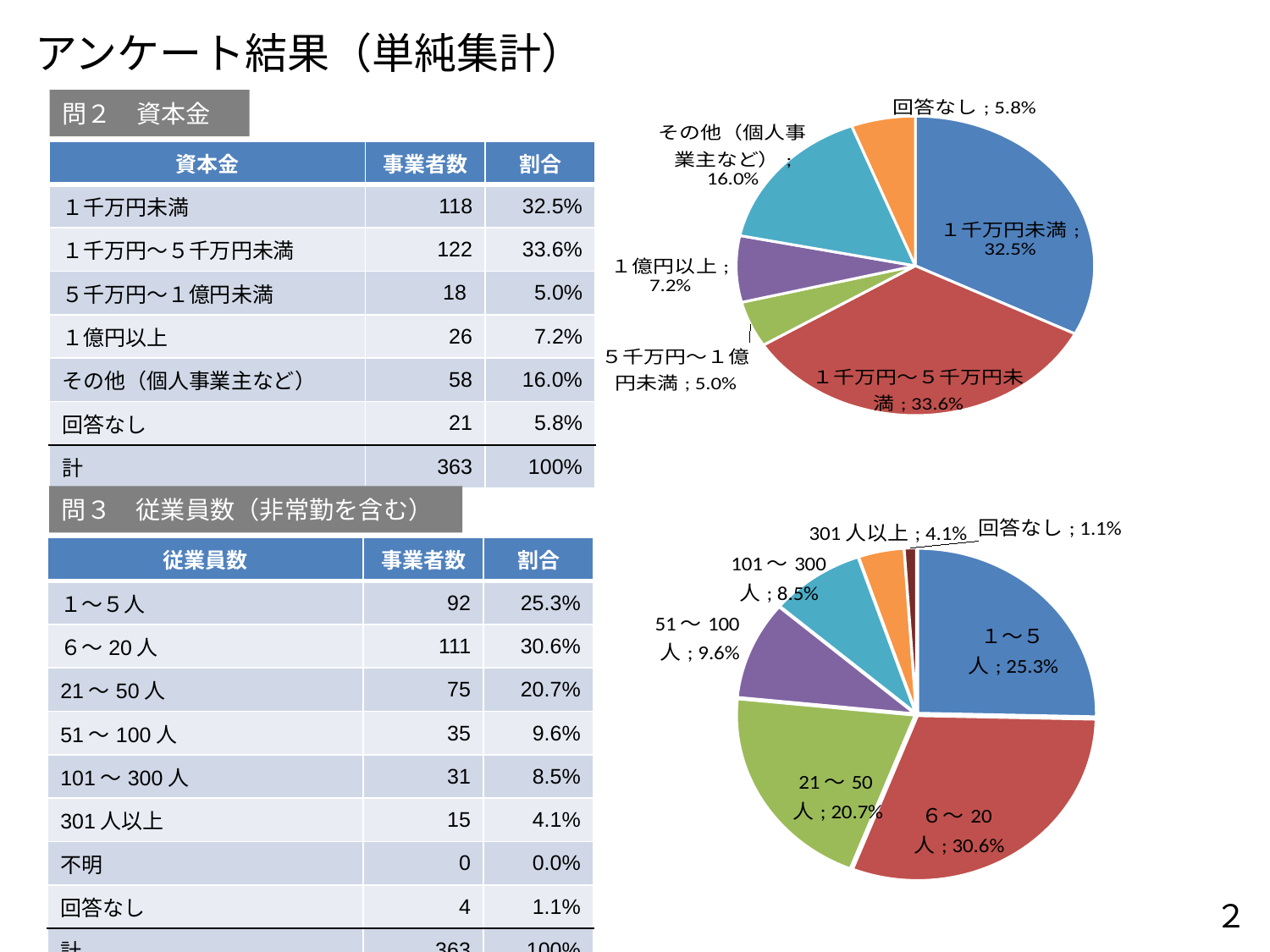

アンケート結果（単純集計）

### Chart

| Category | 割合 |
|---|---|
| １千万円未満 | 0.325068870523416 |
| １千万円～５千万円未満 | 0.33608815426997246 |
| ５千万円～１億円未満 | 0.049586776859504134 |
| １億円以上 | 0.07162534435261708 |
| その他（個人事業主など） | 0.15977961432506887 |
| 回答なし | 0.05785123966942149 |

問２　資本金
| 資本金 | 事業者数 | 割合 |
| --- | --- | --- |
| １千万円未満 | 118 | 32.5% |
| １千万円～５千万円未満 | 122 | 33.6% |
| ５千万円～１億円未満 | 18 | 5.0% |
| １億円以上 | 26 | 7.2% |
| その他（個人事業主など） | 58 | 16.0% |
| 回答なし | 21 | 5.8% |
| 計 | 363 | 100% |
問３　従業員数（非常勤を含む）

### Chart

| Category | 割合 |
|---|---|
| １～５人 | 0.2534435261707989 |
| ６～20人 | 0.30578512396694213 |
| 21～50人 | 0.2066115702479339 |
| 51～100人 | 0.09641873278236915 |
| 101～300人 | 0.08539944903581267 |
| 301人以上 | 0.04132231404958678 |
| 不明 | 0.0 |
| 回答なし | 0.011019283746556474 |
| 従業員数 | 事業者数 | 割合 |
| --- | --- | --- |
| １～５人 | 92 | 25.3% |
| ６～20人 | 111 | 30.6% |
| 21～50人 | 75 | 20.7% |
| 51～100人 | 35 | 9.6% |
| 101～300人 | 31 | 8.5% |
| 301人以上 | 15 | 4.1% |
| 不明 | 0 | 0.0% |
| 回答なし | 4 | 1.1% |
| 計 | 363 | 100% |
２